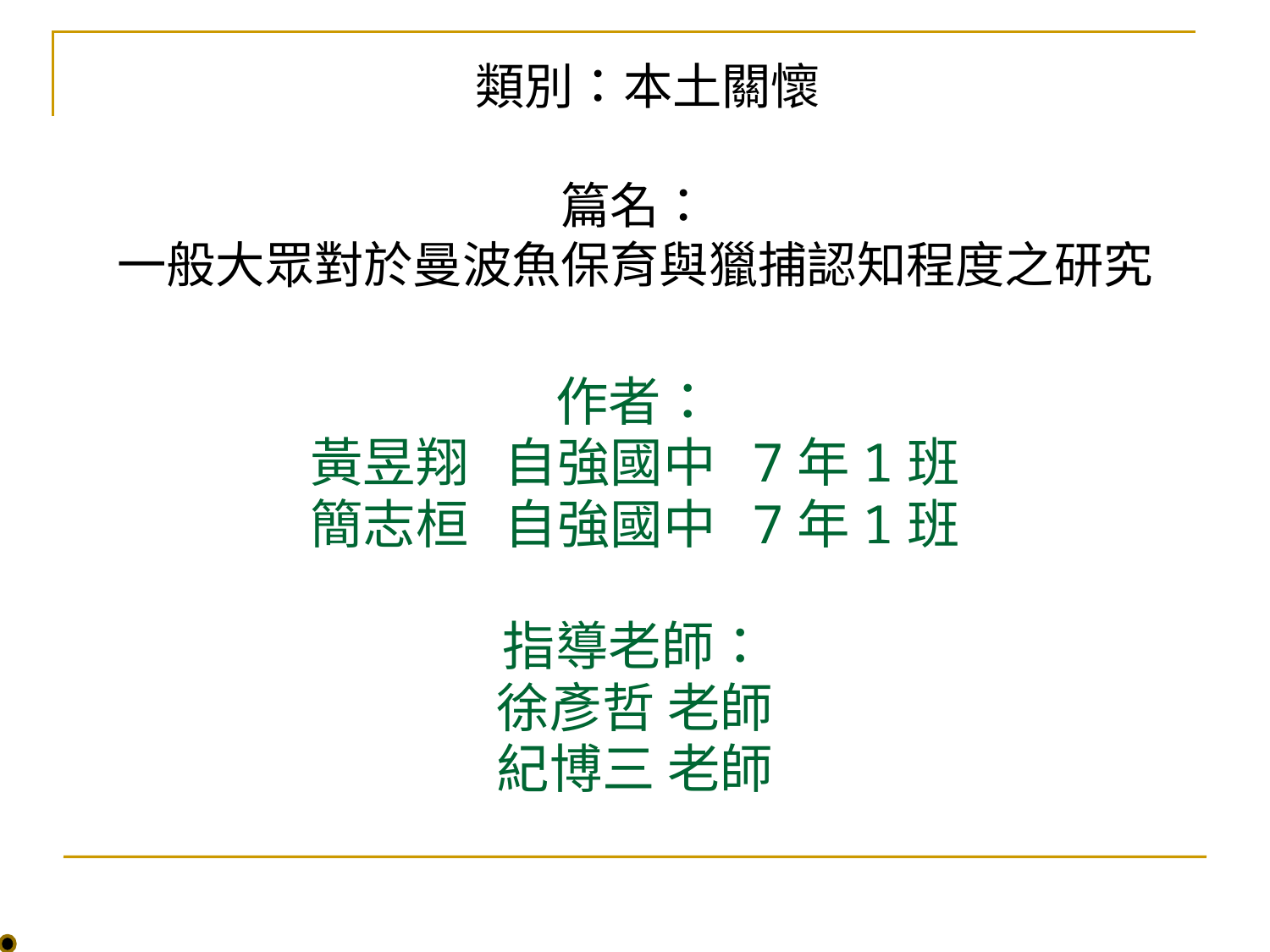

類別：本土關懷
篇名：
一般大眾對於曼波魚保育與獵捕認知程度之研究

作者：
黃昱翔   自強國中  7年1班
簡志桓   自強國中  7年1班

指導老師：
徐彥哲 老師
紀博三 老師